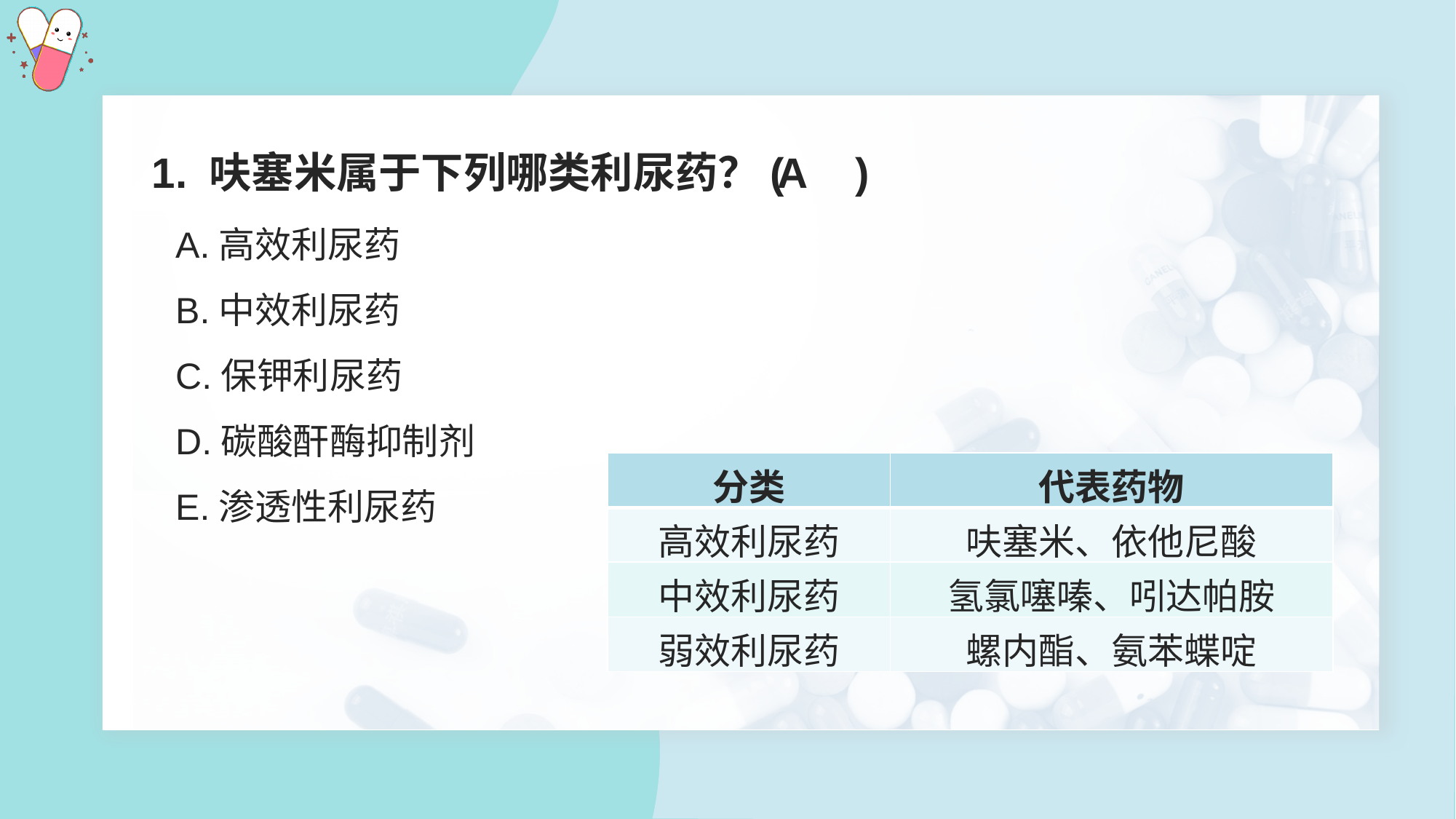

1. 呋塞米属于下列哪类利尿药？(      )
A
A.高效利尿药
B.中效利尿药
C.保钾利尿药
D.碳酸酐酶抑制剂
E.渗透性利尿药
| 分类 | 代表药物 |
| --- | --- |
| 高效利尿药 | 呋塞米、依他尼酸 |
| 中效利尿药 | 氢氯噻嗪、吲达帕胺 |
| 弱效利尿药 | 螺内酯、氨苯蝶啶 |